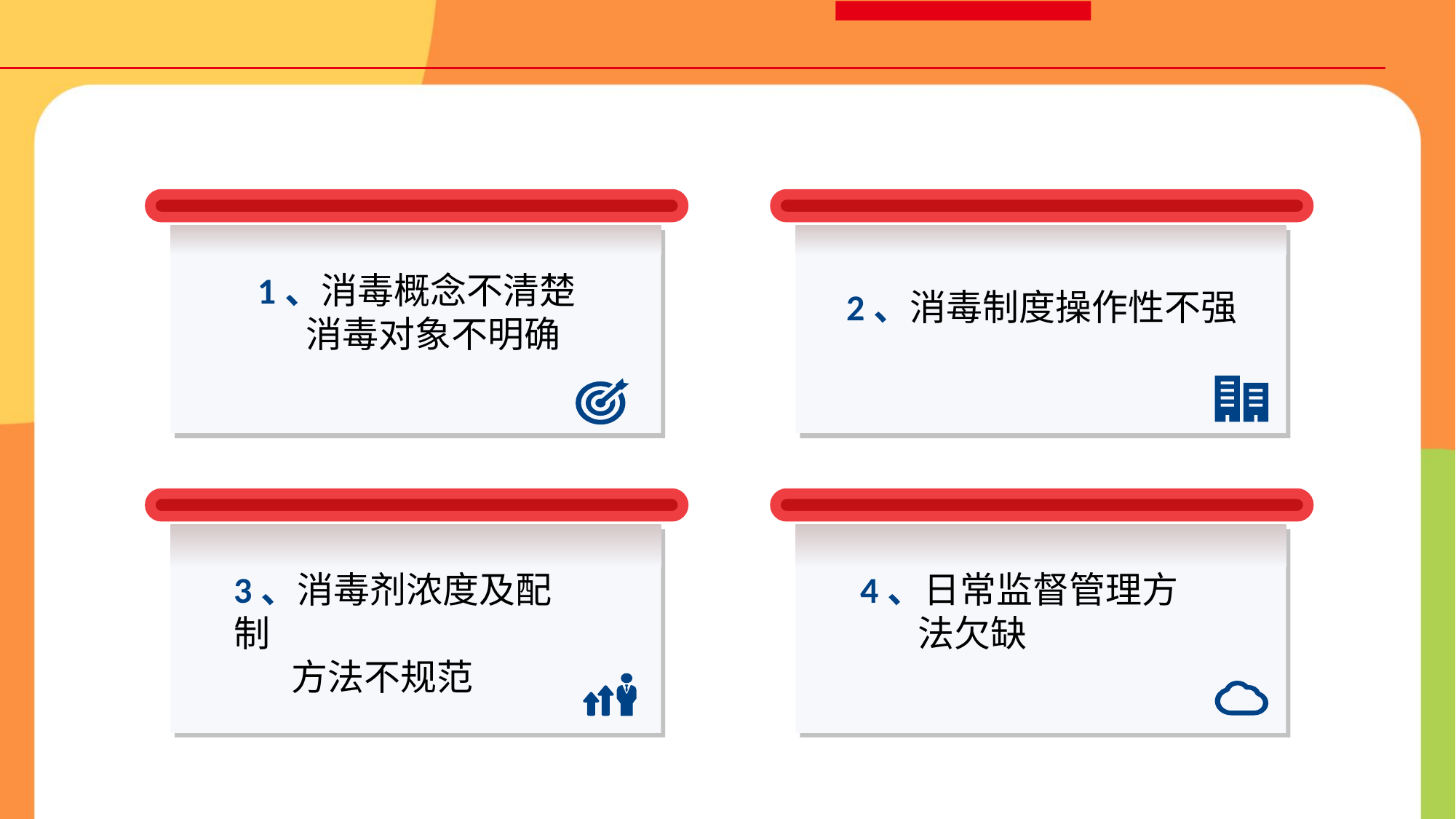

1、消毒概念不清楚
   消毒对象不明确

2、消毒制度操作性不强

3、消毒剂浓度及配制
      方法不规范

4、日常监督管理方
      法欠缺